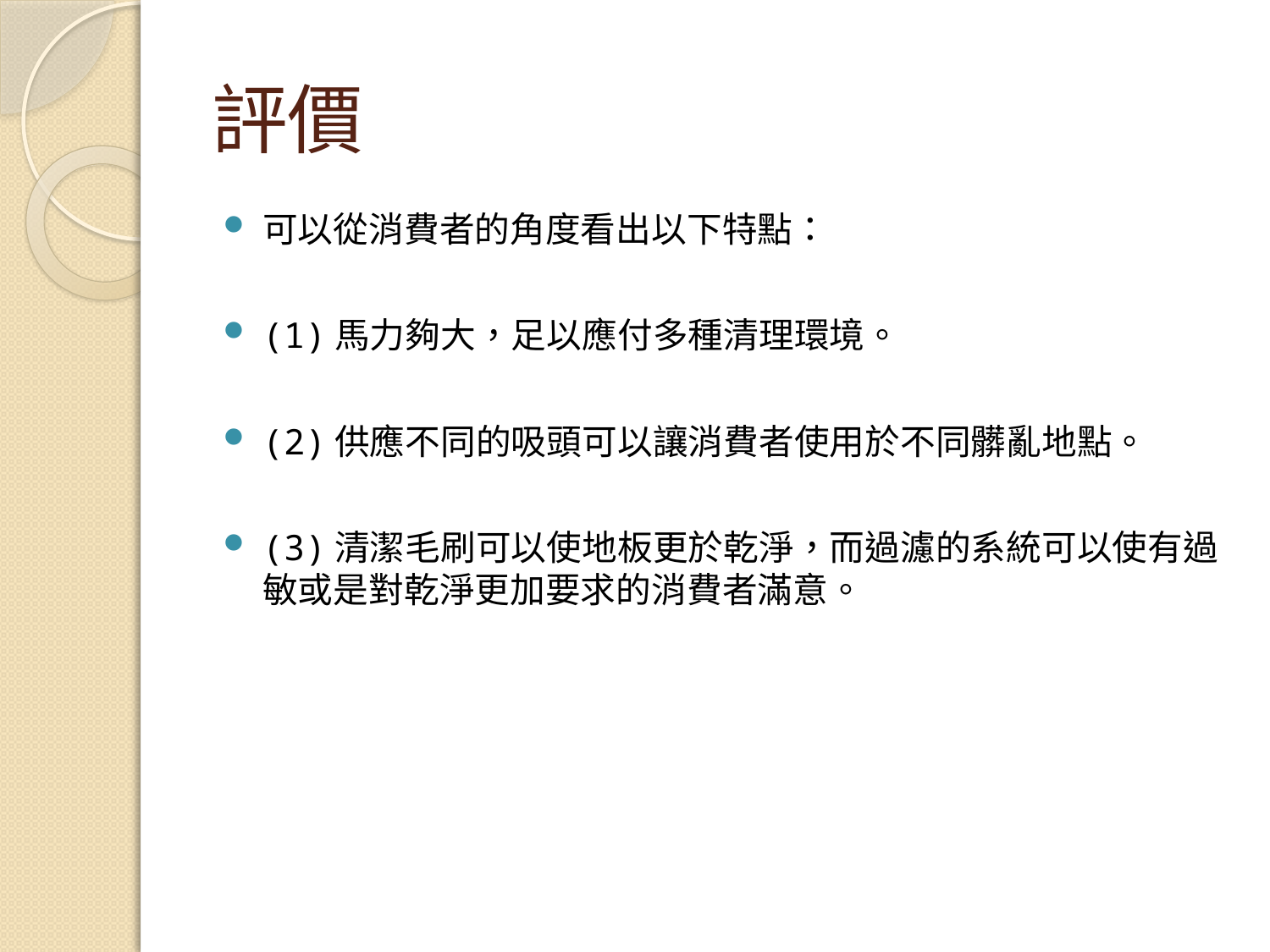

# 評價
可以從消費者的角度看出以下特點：

(1)馬力夠大，足以應付多種清理環境。

(2)供應不同的吸頭可以讓消費者使用於不同髒亂地點。

(3)清潔毛刷可以使地板更於乾淨，而過濾的系統可以使有過敏或是對乾淨更加要求的消費者滿意。